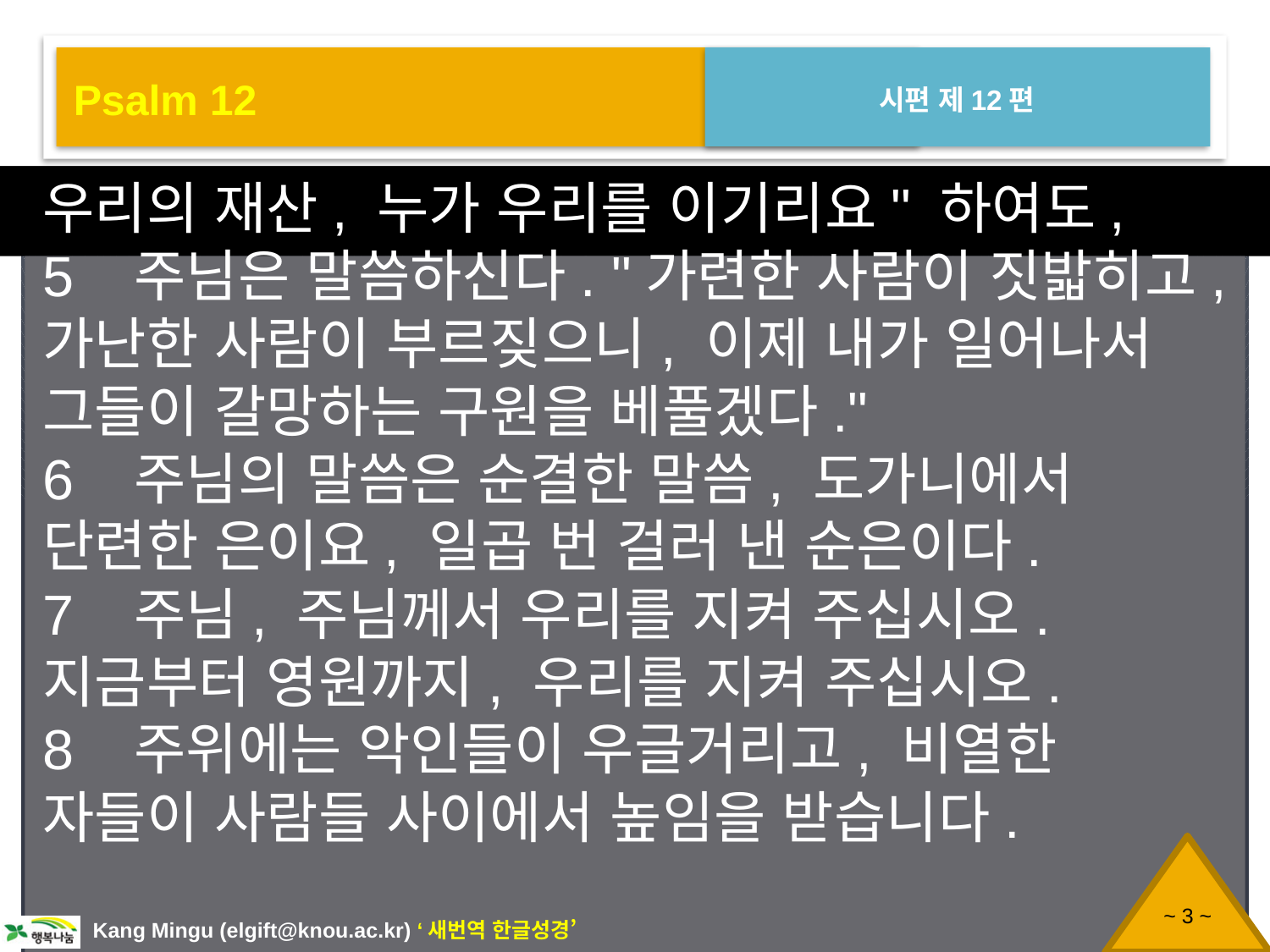

Psalm 12
시편 제12편
우리의 재산, 누가 우리를 이기리요" 하여도,
5   주님은 말씀하신다. "가련한 사람이 짓밟히고, 가난한 사람이 부르짖으니, 이제 내가 일어나서 그들이 갈망하는 구원을 베풀겠다."
6   주님의 말씀은 순결한 말씀, 도가니에서 단련한 은이요, 일곱 번 걸러 낸 순은이다.
7   주님, 주님께서 우리를 지켜 주십시오. 지금부터 영원까지, 우리를 지켜 주십시오.
8   주위에는 악인들이 우글거리고, 비열한 자들이 사람들 사이에서 높임을 받습니다.